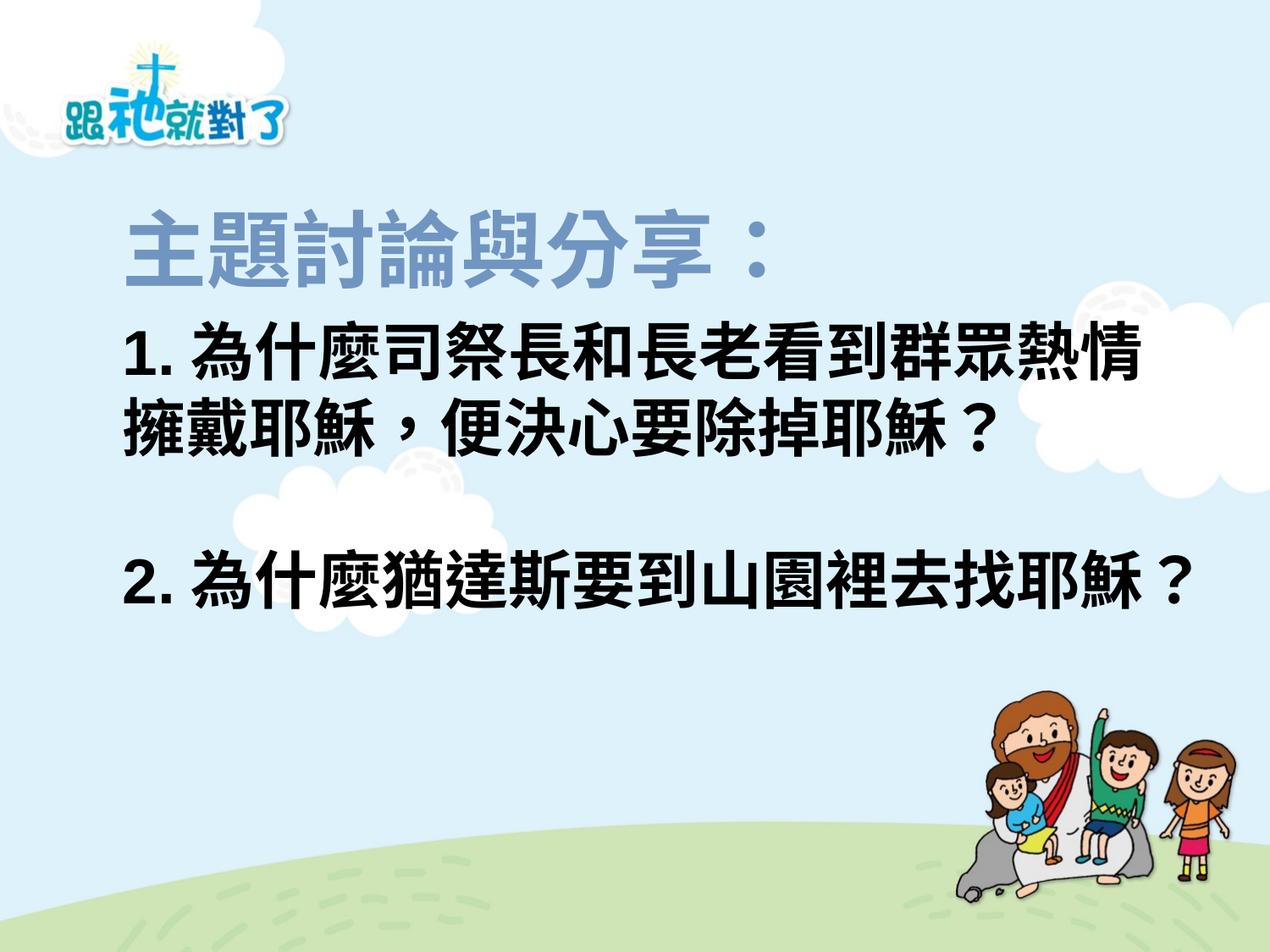

主題討論與分享：
1.為什麼司祭長和長老看到群眾熱情擁戴耶穌，便決心要除掉耶穌？

2.為什麼猶達斯要到山園裡去找耶穌？